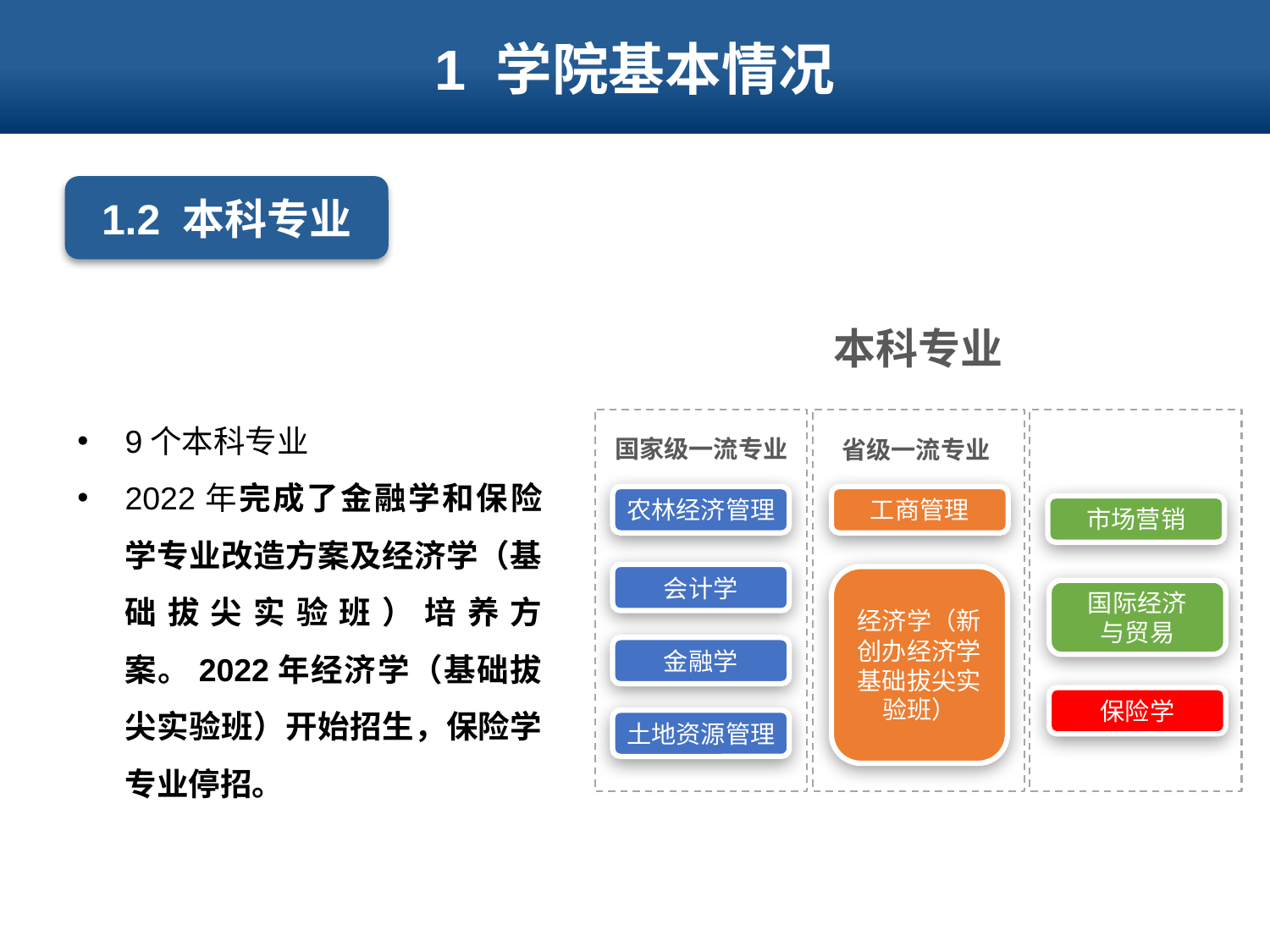

# 1 学院基本情况
1.2 本科专业
本科专业

国家级一流专业
省级一流专业
农林经济管理
工商管理
市场营销
会计学
经济学（新创办经济学基础拔尖实验班）
国际经济
与贸易
金融学
保险学
土地资源管理
9个本科专业
2022年完成了金融学和保险学专业改造方案及经济学（基础拔尖实验班）培养方案。2022年经济学（基础拔尖实验班）开始招生，保险学专业停招。